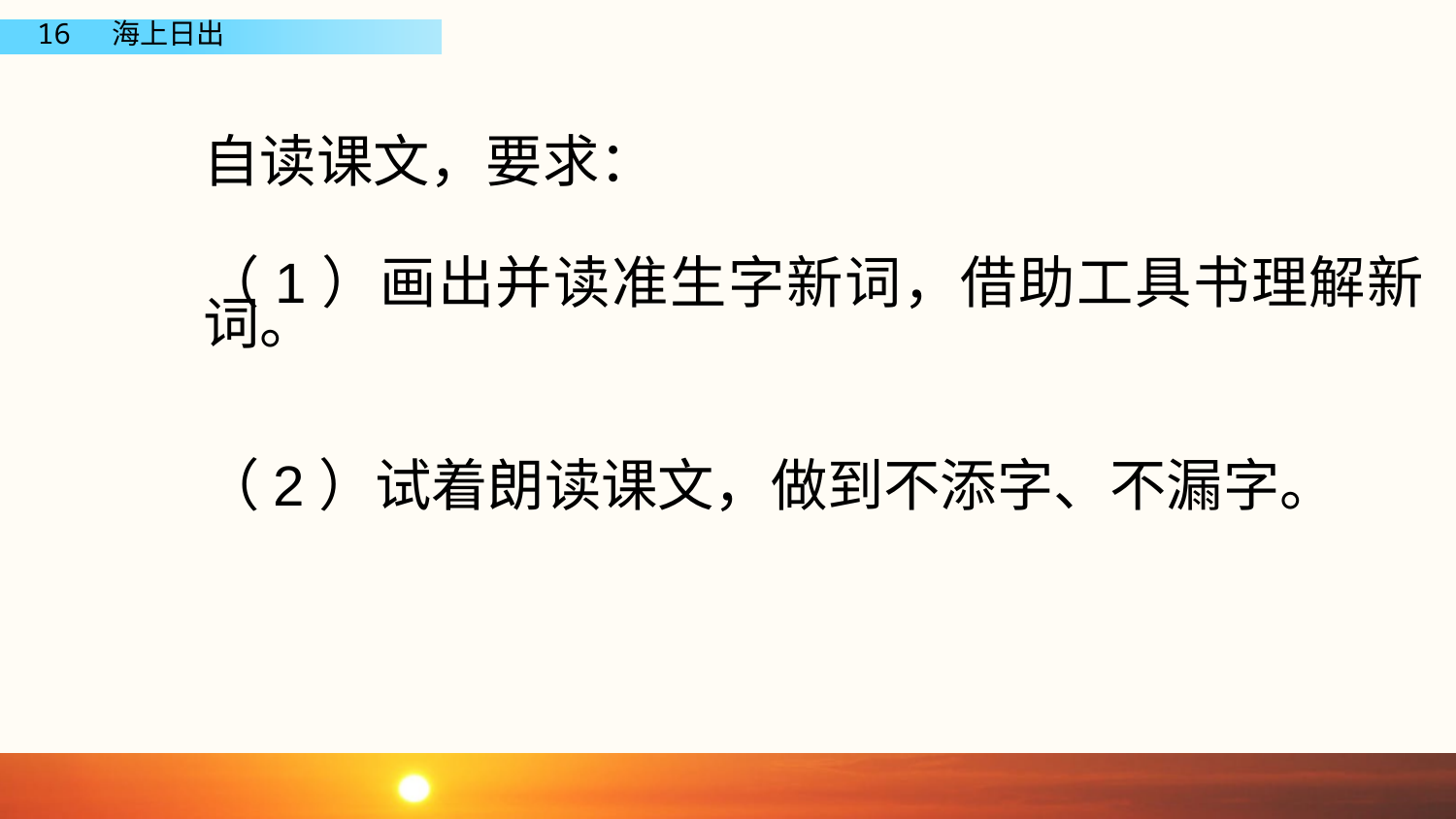

自读课文，要求：

（1）画出并读准生字新词，借助工具书理解新词。

（2）试着朗读课文，做到不添字、不漏字。